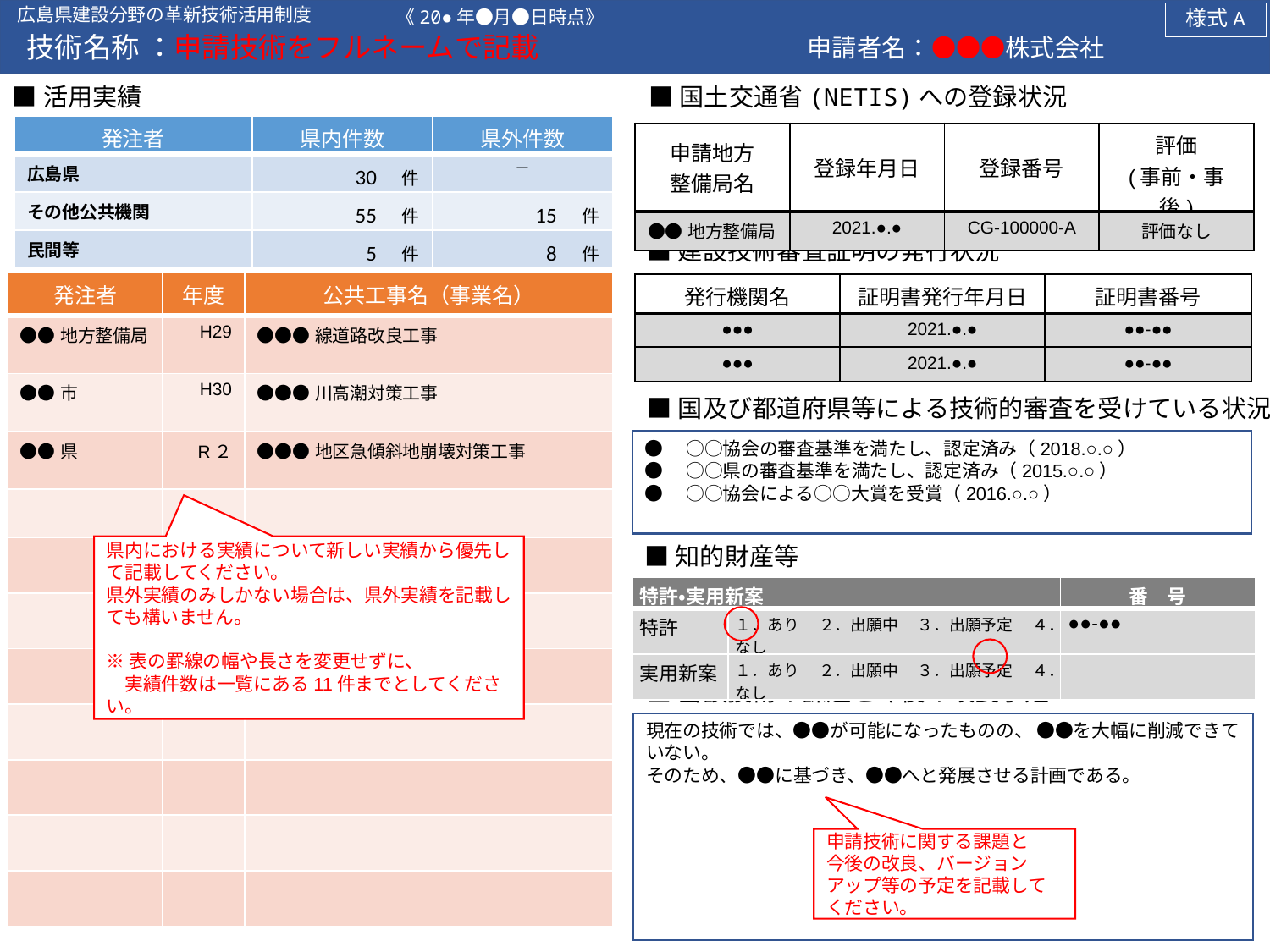

広島県建設分野の革新技術活用制度
《20●年●月●日時点》
様式A
技術名称 ：申請技術をフルネームで記載
申請者名：●●●株式会社
■活用実績
■国土交通省(NETIS)への登録状況
| 発注者 | 県内件数 | 県外件数 |
| --- | --- | --- |
| 広島県 | 30　件 | ― |
| その他公共機関 | 55　件 | 15　件 |
| 民間等 | 5　件 | 8　件 |
| 申請地方 整備局名 | 登録年月日 | 登録番号 | 評価 (事前・事後) |
| --- | --- | --- | --- |
| ●●地方整備局 | 2021.●.● | CG-100000-A | 評価なし |
■建設技術審査証明の発行状況
| 発注者 | 年度 | 公共工事名（事業名） |
| --- | --- | --- |
| ●●地方整備局 | H29 | ●●●線道路改良工事 |
| ●●市 | H30 | ●●●川高潮対策工事 |
| ●●県 | R２ | ●●●地区急傾斜地崩壊対策工事 |
|  |  |  |
|  |  |  |
|  |  |  |
|  |  |  |
|  |  |  |
|  |  |  |
|  |  |  |
|  |  |  |
| 発行機関名 | 証明書発行年月日 | 証明書番号 |
| --- | --- | --- |
| ●●● | 2021.●.● | ●●-●● |
| ●●● | 2021.●.● | ●●-●● |
■国及び都道府県等による技術的審査を受けている状況
●　○○協会の審査基準を満たし、認定済み（2018.○.○）
●　○○県の審査基準を満たし、認定済み（2015.○.○）
●　○○協会による○○大賞を受賞（2016.○.○）

■知的財産等
県内における実績について新しい実績から優先して記載してください。
県外実績のみしかない場合は、県外実績を記載しても構いません。

※表の罫線の幅や長さを変更せずに、
　実績件数は一覧にある11件までとしてください。
| 特許・実用新案 |  | 番　号 |
| --- | --- | --- |
| 特許 | １．あり　 ２．出願中 　３．出願予定　 ４．なし | ●●-●● |
| 実用新案 | １．あり　 ２．出願中 　３．出願予定　 ４．なし |  |

■当該技術の課題と今後の改良予定
現在の技術では、●●が可能になったものの、 ●●を大幅に削減できていない。
そのため、●●に基づき、●●へと発展させる計画である。

申請技術に関する課題と
今後の改良、バージョンアップ等の予定を記載してください。